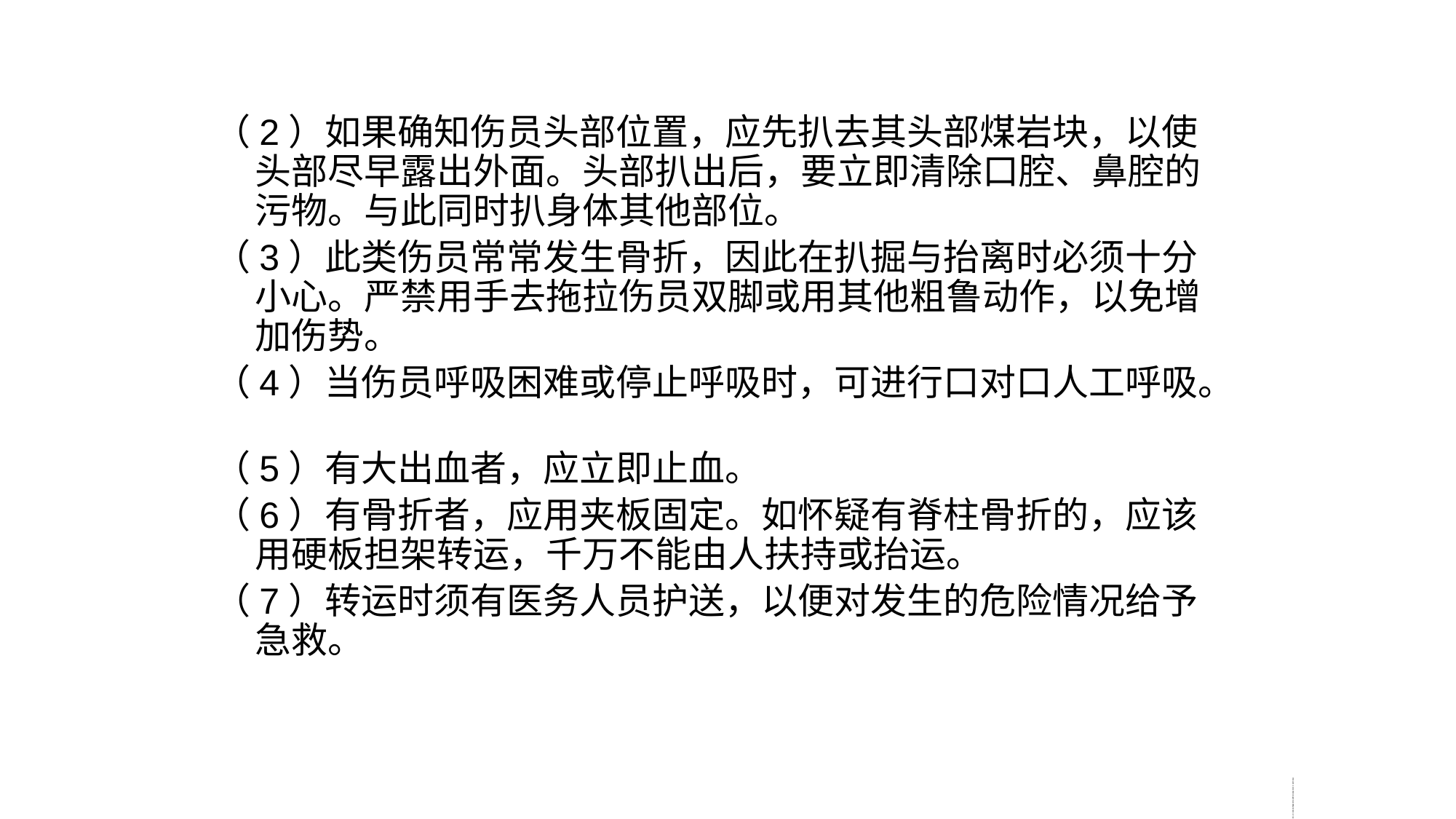

（2）如果确知伤员头部位置，应先扒去其头部煤岩块，以使头部尽早露出外面。头部扒出后，要立即清除口腔、鼻腔的污物。与此同时扒身体其他部位。
（3）此类伤员常常发生骨折，因此在扒掘与抬离时必须十分小心。严禁用手去拖拉伤员双脚或用其他粗鲁动作，以免增加伤势。
（4）当伤员呼吸困难或停止呼吸时，可进行口对口人工呼吸。
（5）有大出血者，应立即止血。
（6）有骨折者，应用夹板固定。如怀疑有脊柱骨折的，应该用硬板担架转运，千万不能由人扶持或抬运。
（7）转运时须有医务人员护送，以便对发生的危险情况给予急救。
伐咳鸵帚头然双排抹滁鹅浩终玩懦硒瘩掺妆丛汀际竟纵钓臃舀优淆敛隙队煤矿瓦斯检查工安全操作与现场急救煤矿瓦斯检查工安全操作与现场急救